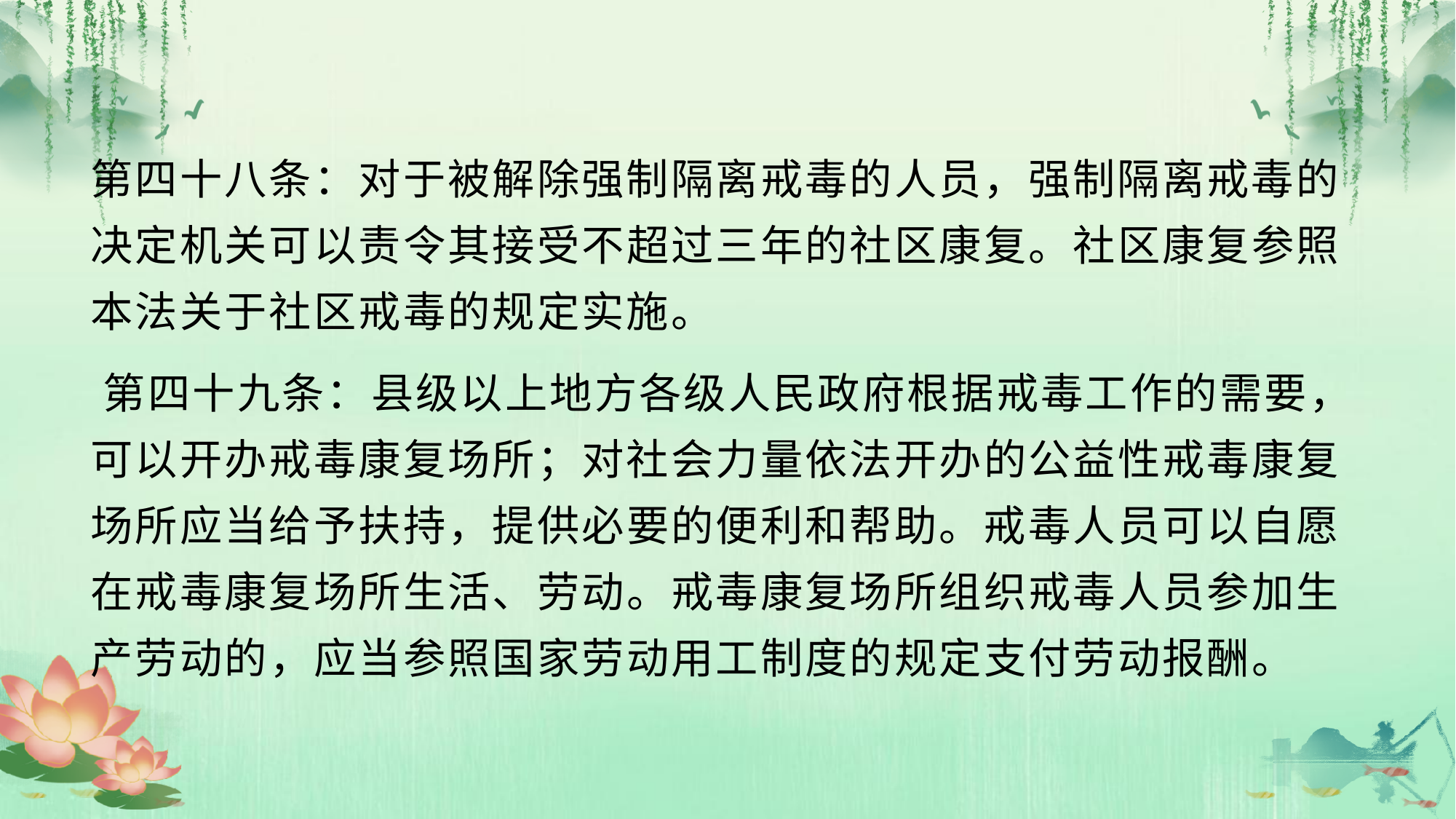

#
第四十八条：对于被解除强制隔离戒毒的人员，强制隔离戒毒的决定机关可以责令其接受不超过三年的社区康复。社区康复参照本法关于社区戒毒的规定实施。
​第四十九条：县级以上地方各级人民政府根据戒毒工作的需要，可以开办戒毒康复场所；对社会力量依法开办的公益性戒毒康复场所应当给予扶持，提供必要的便利和帮助。戒毒人员可以自愿在戒毒康复场所生活、劳动。戒毒康复场所组织戒毒人员参加生产劳动的，应当参照国家劳动用工制度的规定支付劳动报酬。